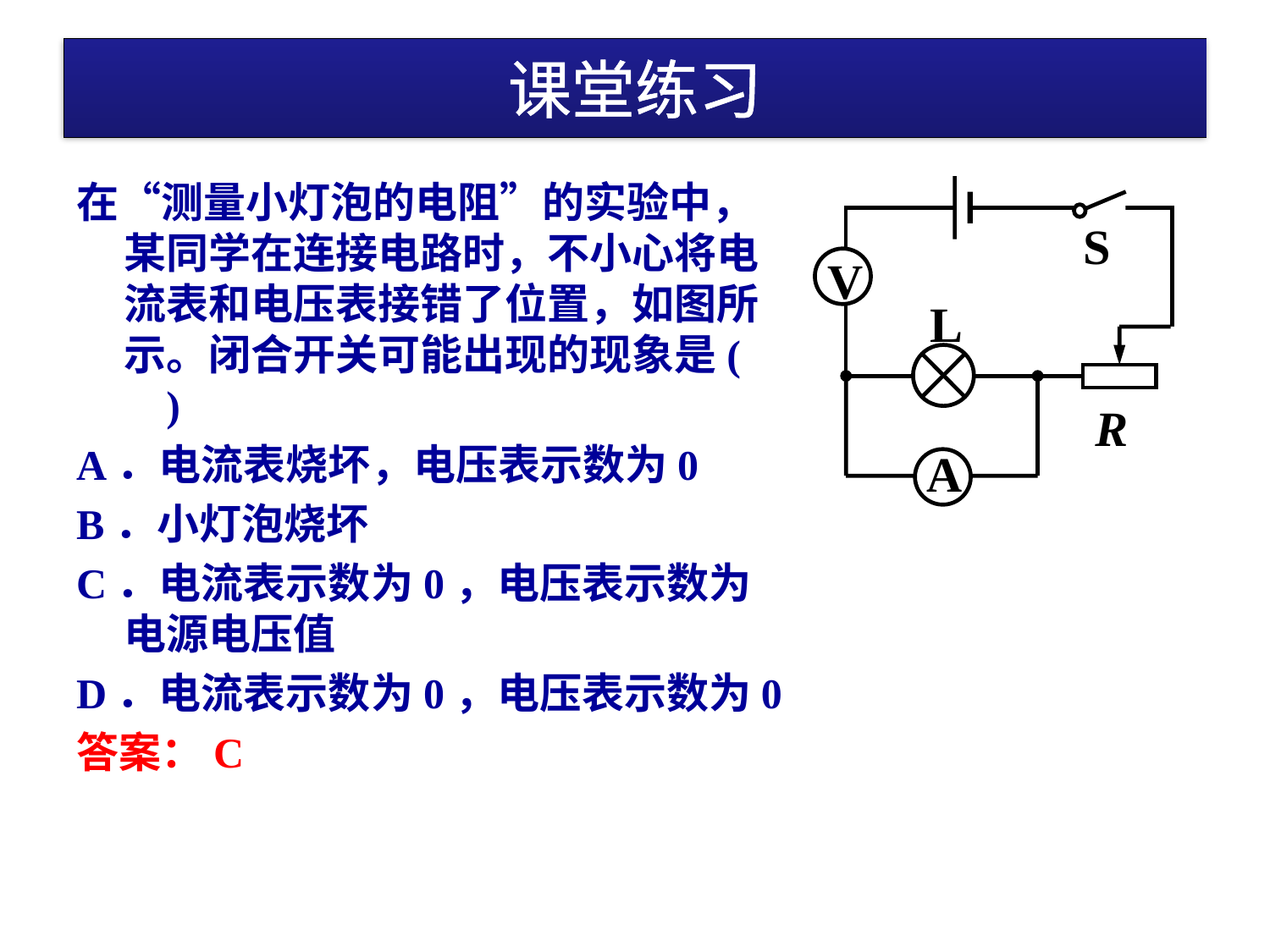

# 课堂练习
在“测量小灯泡的电阻”的实验中，某同学在连接电路时，不小心将电流表和电压表接错了位置，如图所示。闭合开关可能出现的现象是(         )
A．电流表烧坏，电压表示数为0
B．小灯泡烧坏
C．电流表示数为0，电压表示数为电源电压值
D．电流表示数为0，电压表示数为0
答案：C

S
V

L

R
A